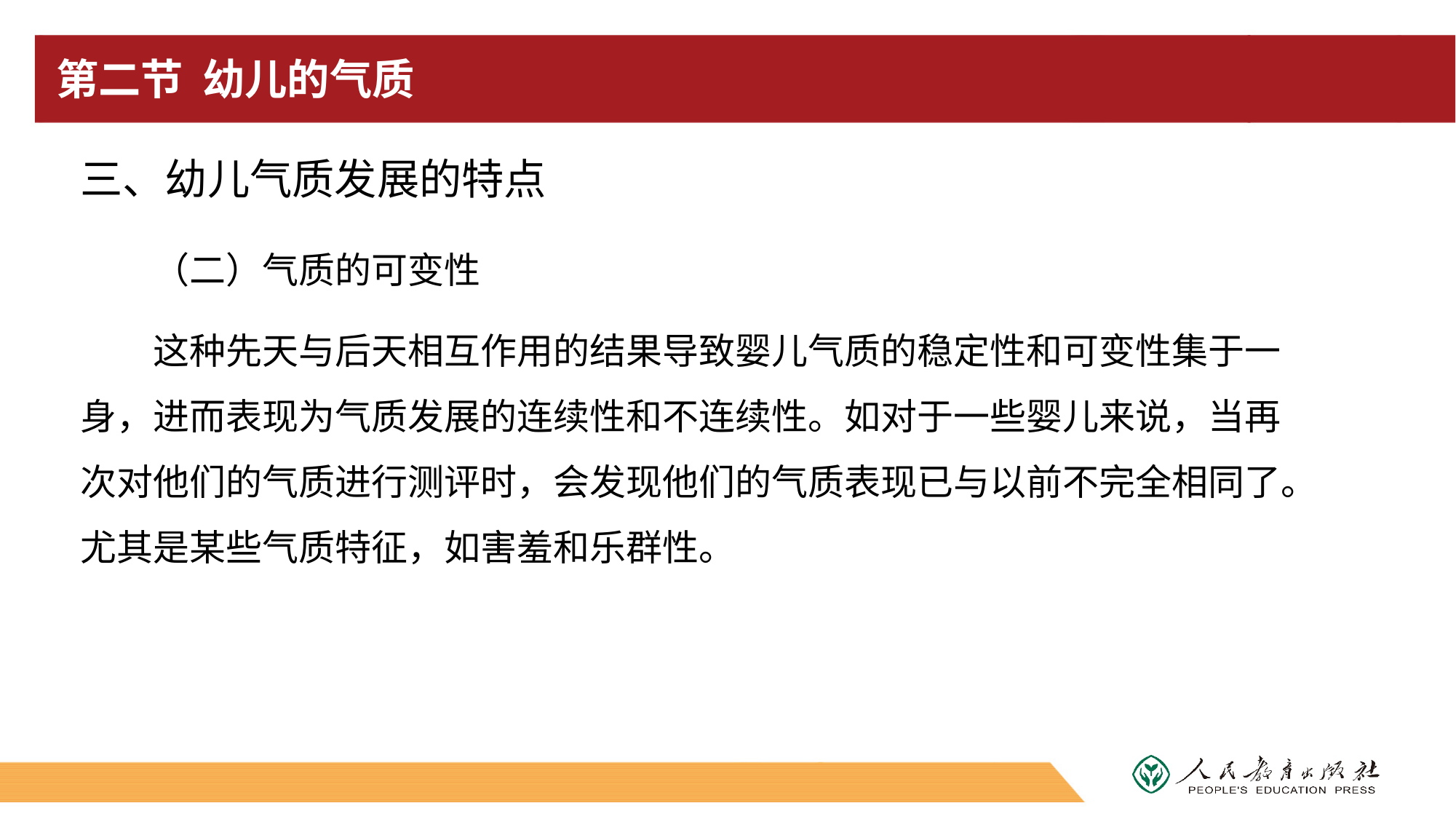

# 第二节  幼儿的气质
三、幼儿气质发展的特点
（二）气质的可变性
这种先天与后天相互作用的结果导致婴儿气质的稳定性和可变性集于一身，进而表现为气质发展的连续性和不连续性。如对于一些婴儿来说，当再次对他们的气质进行测评时，会发现他们的气质表现已与以前不完全相同了。尤其是某些气质特征，如害羞和乐群性。